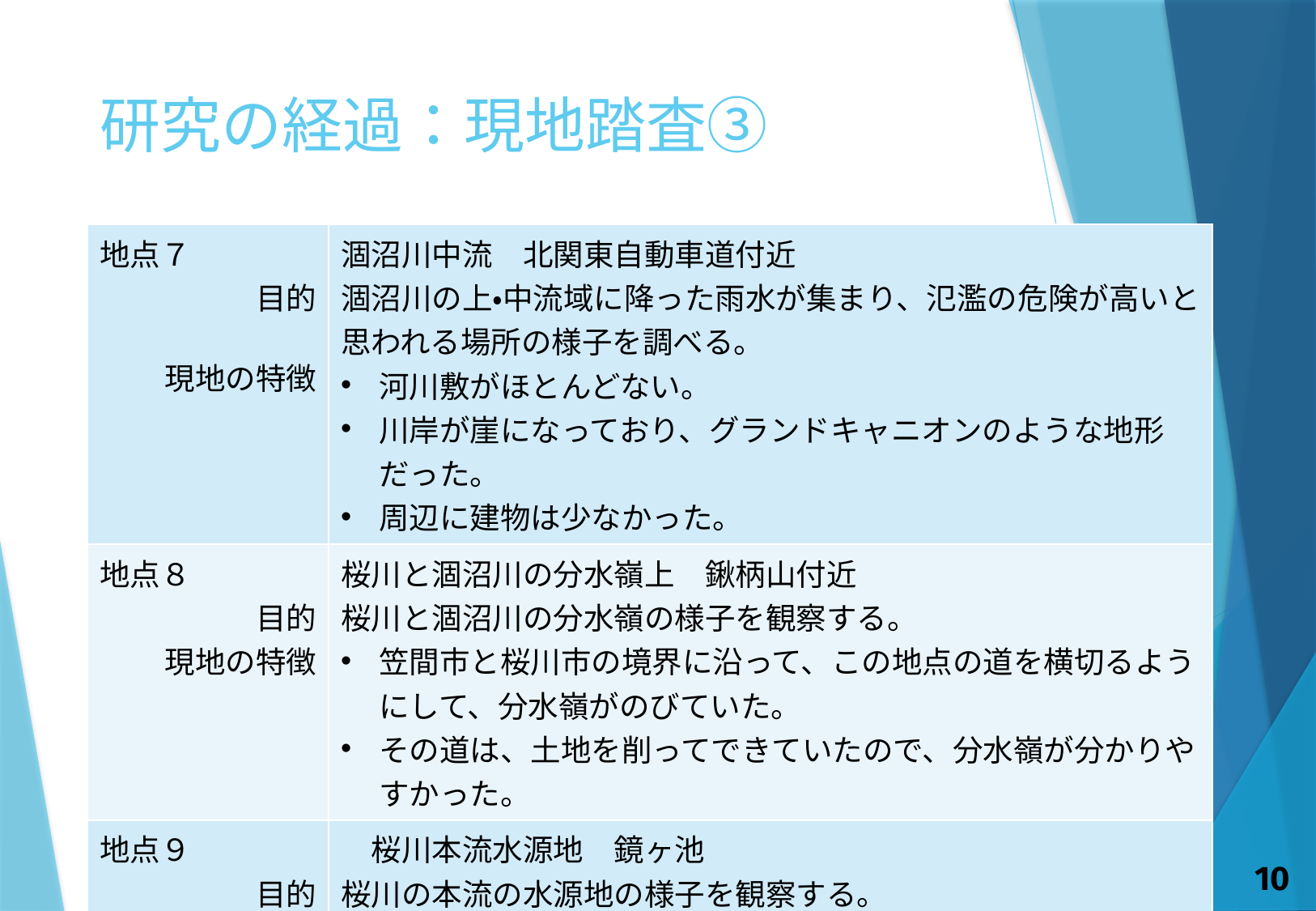

# 研究の経過：現地踏査③
| 地点７ 目的 現地の特徴 | 涸沼川中流　北関東自動車道付近　 涸沼川の上・中流域に降った雨水が集まり、氾濫の危険が高いと思われる場所の様子を調べる。 河川敷がほとんどない。 川岸が崖になっており、グランドキャニオンのような地形だった。 周辺に建物は少なかった。 |
| --- | --- |
| 地点８ 目的 現地の特徴 | 桜川と涸沼川の分水嶺上　鍬柄山付近 桜川と涸沼川の分水嶺の様子を観察する。 笠間市と桜川市の境界に沿って、この地点の道を横切るようにして、分水嶺がのびていた。 その道は、土地を削ってできていたので、分水嶺が分かりやすかった。 |
| 地点９ 目的 現地の特徴 | 桜川本流水源地　鏡ヶ池 桜川の本流の水源地の様子を観察する。 桜川の本流の水源地は、「鏡ヶ池」という有名な池だった。 まわりには記念碑のようなものが数多く並んでいた。 |
10